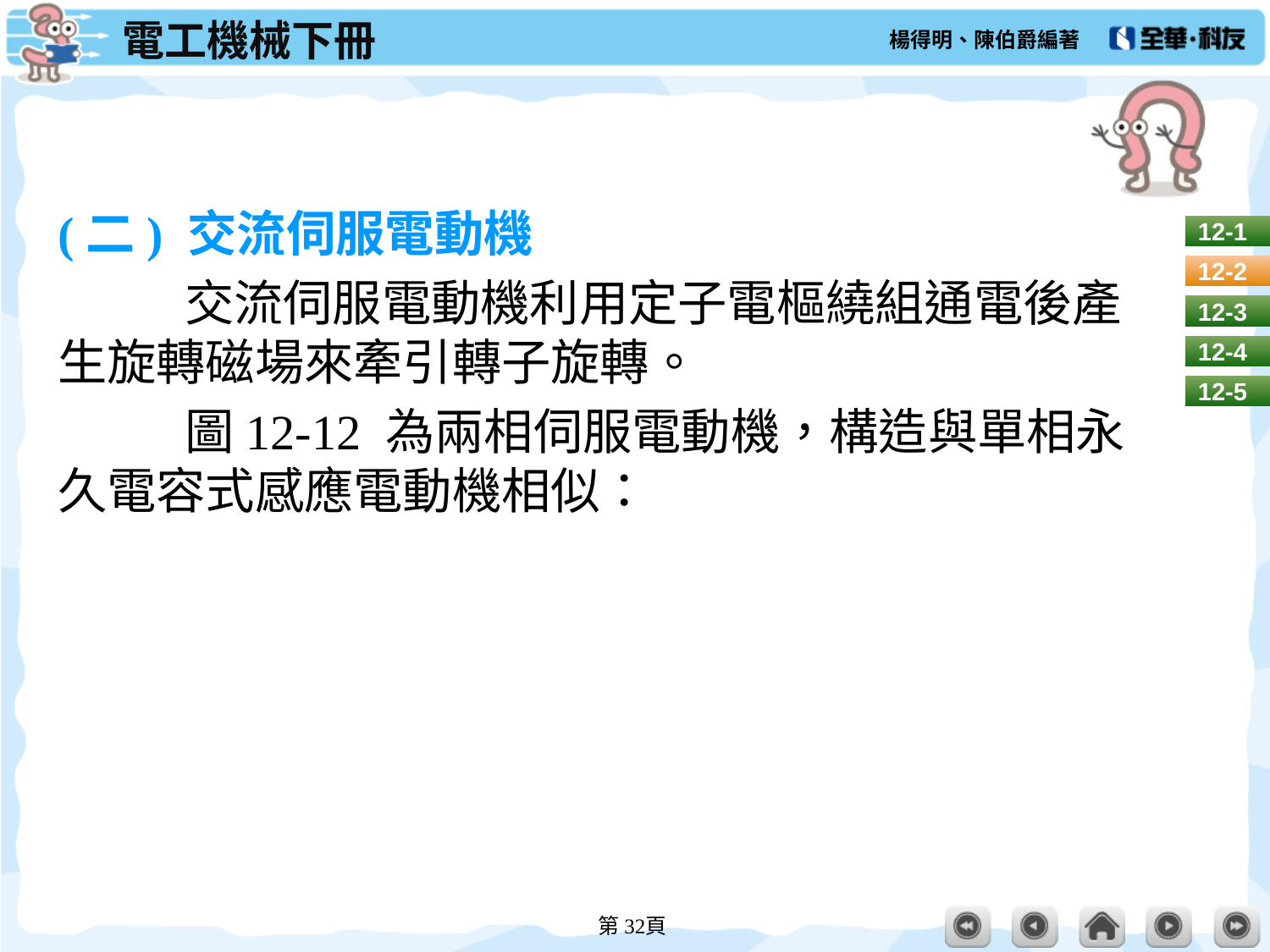

#
(二) 交流伺服電動機
	交流伺服電動機利用定子電樞繞組通電後產生旋轉磁場來牽引轉子旋轉。
	圖12-12 為兩相伺服電動機，構造與單相永久電容式感應電動機相似：